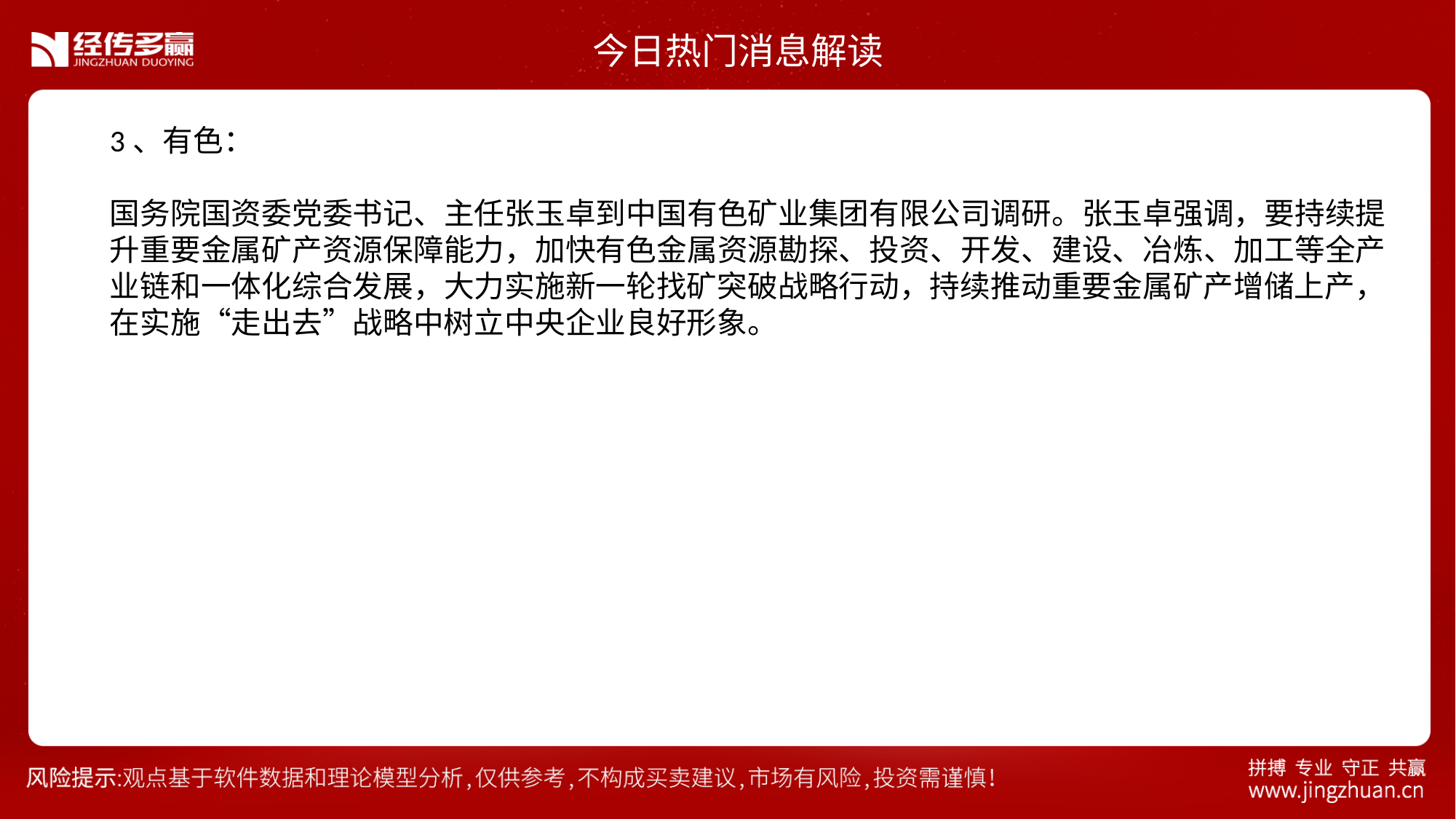

今日热门消息解读
3、有色：

国务院国资委党委书记、主任张玉卓到中国有色矿业集团有限公司调研。张玉卓强调，要持续提升重要金属矿产资源保障能力，加快有色金属资源勘探、投资、开发、建设、冶炼、加工等全产业链和一体化综合发展，大力实施新一轮找矿突破战略行动，持续推动重要金属矿产增储上产，在实施“走出去”战略中树立中央企业良好形象。